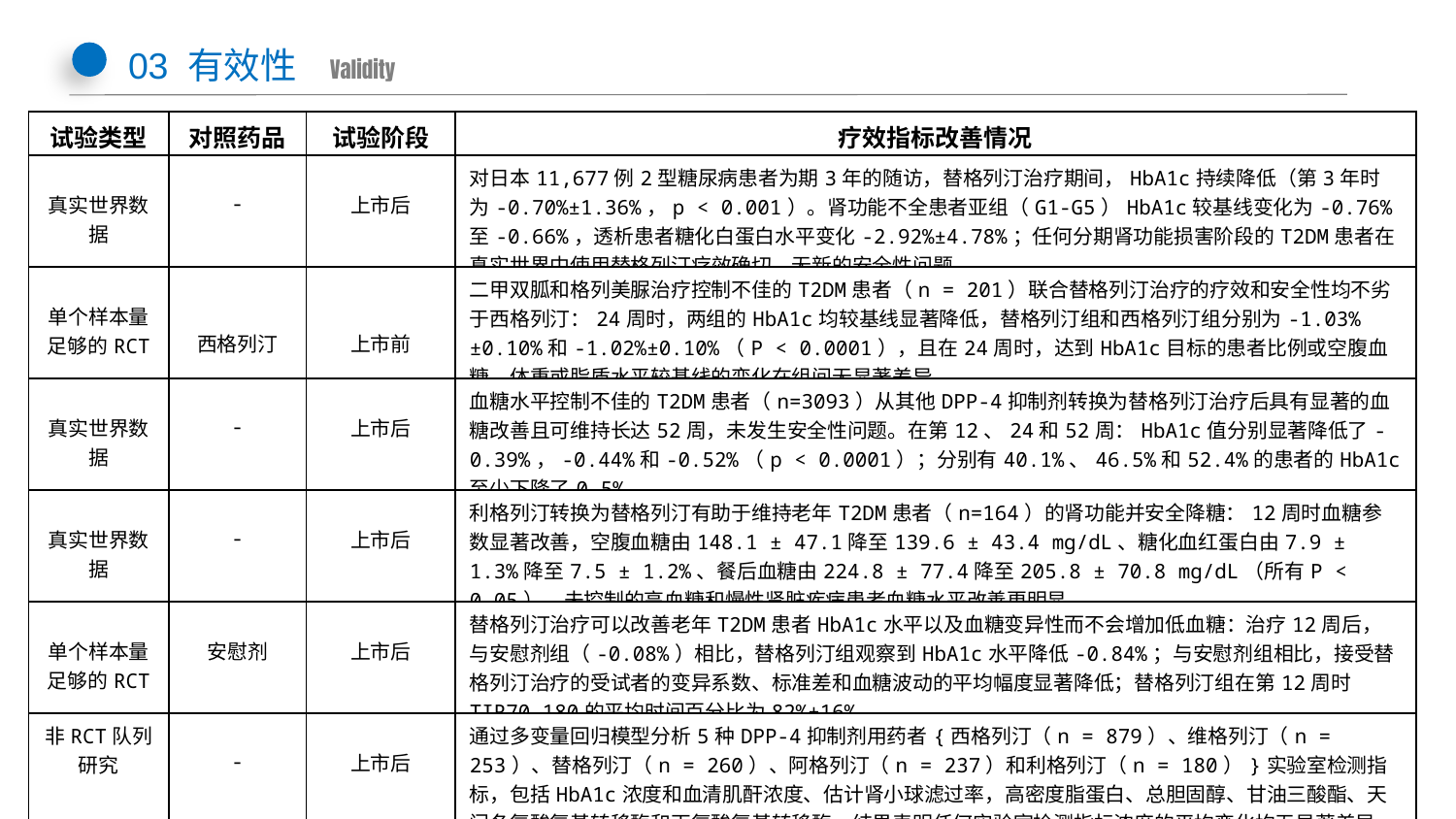

03 有效性   Validity

| 试验类型 | 对照药品 | 试验阶段 | 疗效指标改善情况 |
| --- | --- | --- | --- |
| 真实世界数据 | - | 上市后 | 对日本11,677例2型糖尿病患者为期3年的随访，替格列汀治疗期间，HbA1c持续降低（第3年时为-0.70%±1.36%，p < 0.001）。肾功能不全患者亚组（G1-G5）HbA1c较基线变化为-0.76%至-0.66%，透析患者糖化白蛋白水平变化-2.92%±4.78%；任何分期肾功能损害阶段的T2DM患者在真实世界中使用替格列汀疗效确切，无新的安全性问题。 |
| 单个样本量足够的RCT | 西格列汀 | 上市前 | 二甲双胍和格列美脲治疗控制不佳的T2DM患者（n = 201）联合替格列汀治疗的疗效和安全性均不劣于西格列汀：24周时，两组的HbA1c均较基线显著降低，替格列汀组和西格列汀组分别为-1.03%±0.10%和-1.02%±0.10%（P < 0.0001），且在24周时，达到HbA1c目标的患者比例或空腹血糖、体重或脂质水平较基线的变化在组间无显著差异。 |
| 真实世界数据 | - | 上市后 | 血糖水平控制不佳的T2DM患者（n=3093）从其他DPP-4抑制剂转换为替格列汀治疗后具有显著的血糖改善且可维持长达52周，未发生安全性问题。在第12、24和52周：HbA1c值分别显著降低了-0.39%，-0.44%和-0.52%（p < 0.0001）；分别有40.1%、46.5%和52.4%的患者的HbA1c至少下降了0.5%。 |
| 真实世界数据 | - | 上市后 | 利格列汀转换为替格列汀有助于维持老年T2DM患者（n=164）的肾功能并安全降糖：12周时血糖参数显著改善，空腹血糖由148.1 ± 47.1降至139.6 ± 43.4 mg/dL、糖化血红蛋白由7.9 ± 1.3%降至7.5 ± 1.2%、餐后血糖由224.8 ± 77.4降至205.8 ± 70.8 mg/dL（所有P < 0.05）。未控制的高血糖和慢性肾脏疾病患者血糖水平改善更明显。 |
| 单个样本量足够的RCT | 安慰剂 | 上市后 | 替格列汀治疗可以改善老年T2DM患者HbA1c水平以及血糖变异性而不会增加低血糖：治疗12周后，与安慰剂组（-0.08%）相比，替格列汀组观察到HbA1c水平降低-0.84%；与安慰剂组相比，接受替格列汀治疗的受试者的变异系数、标准差和血糖波动的平均幅度显著降低；替格列汀组在第12周时TIR70-180的平均时间百分比为82%±16%。 |
| 非RCT队列研究 | - | 上市后 | 通过多变量回归模型分析5种DPP-4抑制剂用药者{西格列汀（n = 879）、维格列汀（n = 253）、替格列汀（n = 260）、阿格列汀（n = 237）和利格列汀（n = 180）}实验室检测指标，包括HbA1c浓度和血清肌酐浓度、估计肾小球滤过率，高密度脂蛋白、总胆固醇、甘油三酸酯、天门冬氨酸氨基转移酶和丙氨酸氨基转移酶，结果表明任何实验室检测指标浓度的平均变化均无显著差异。 |